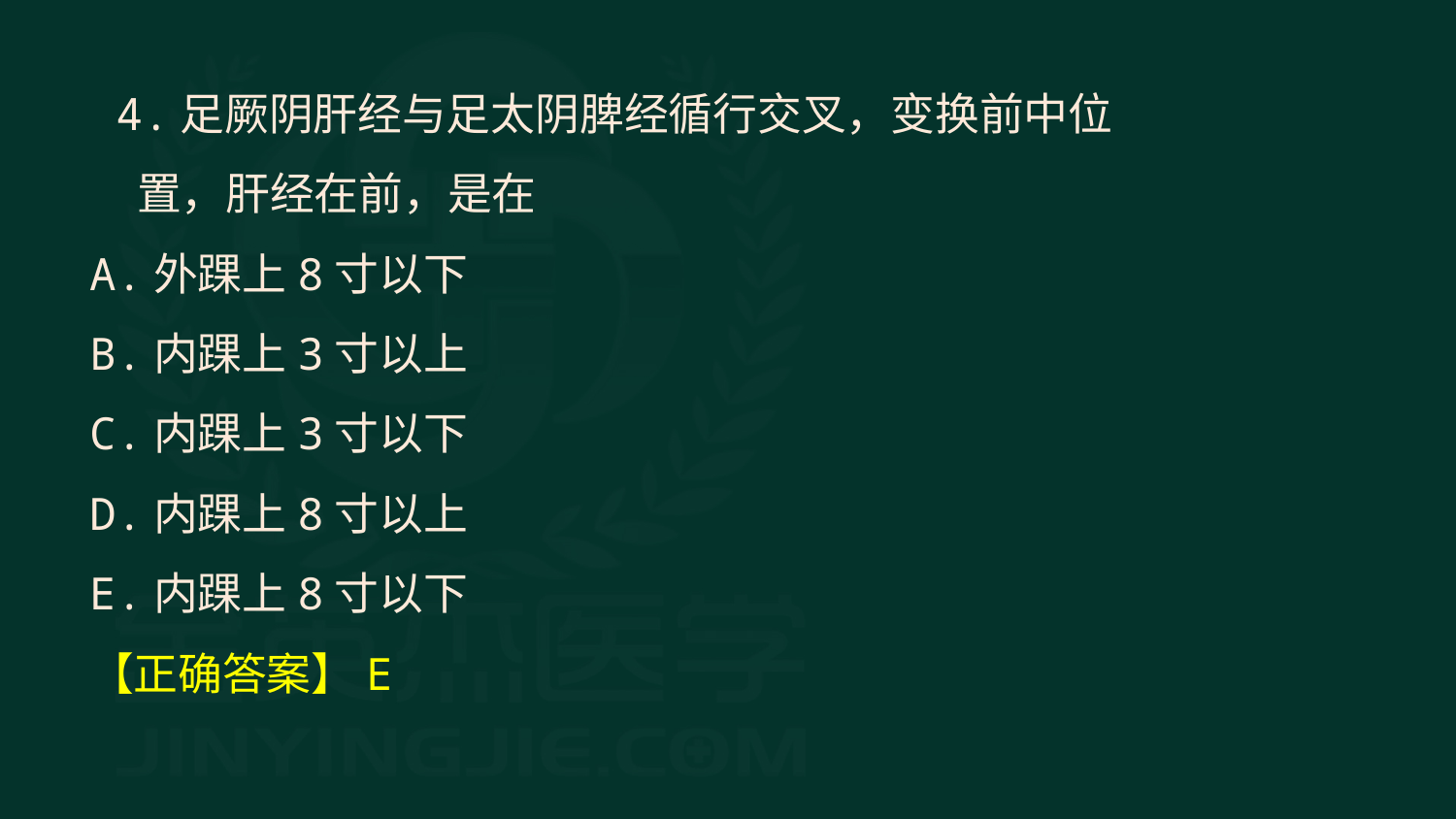

4.足厥阴肝经与足太阴脾经循行交叉，变换前中位置，肝经在前，是在
A.外踝上8寸以下
B.内踝上3寸以上
C.内踝上3寸以下
D.内踝上8寸以上
E.内踝上8寸以下
【正确答案】E